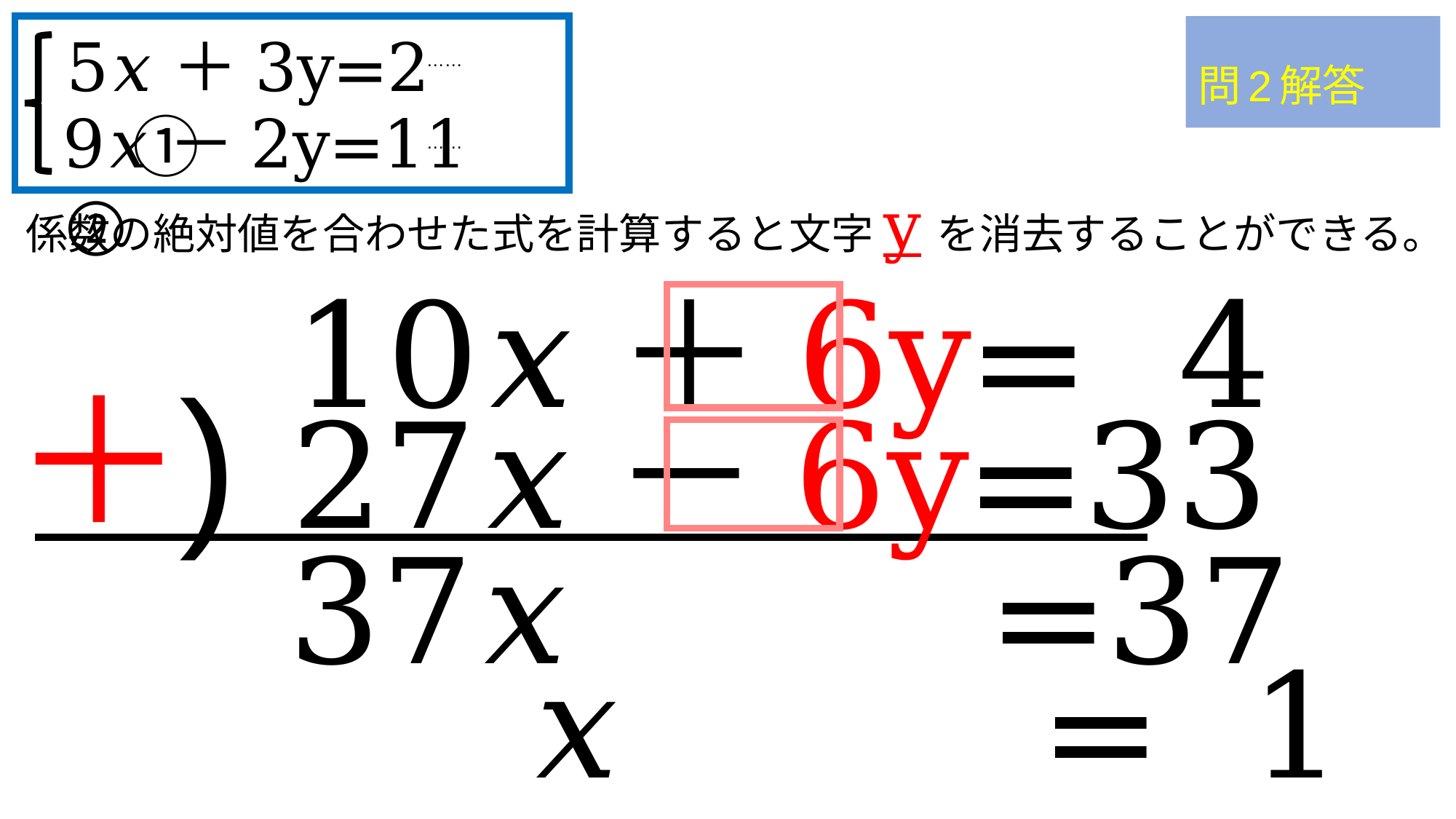

5𝑥＋3y=2   　①
9𝑥－2y=11     ②

……
……

問2解答
係数の絶対値を合わせた式を計算すると文字yを消去することができる。
10𝑥＋6y=  4
27𝑥－6y=33
＋
)
37𝑥         =37

     𝑥         =  1